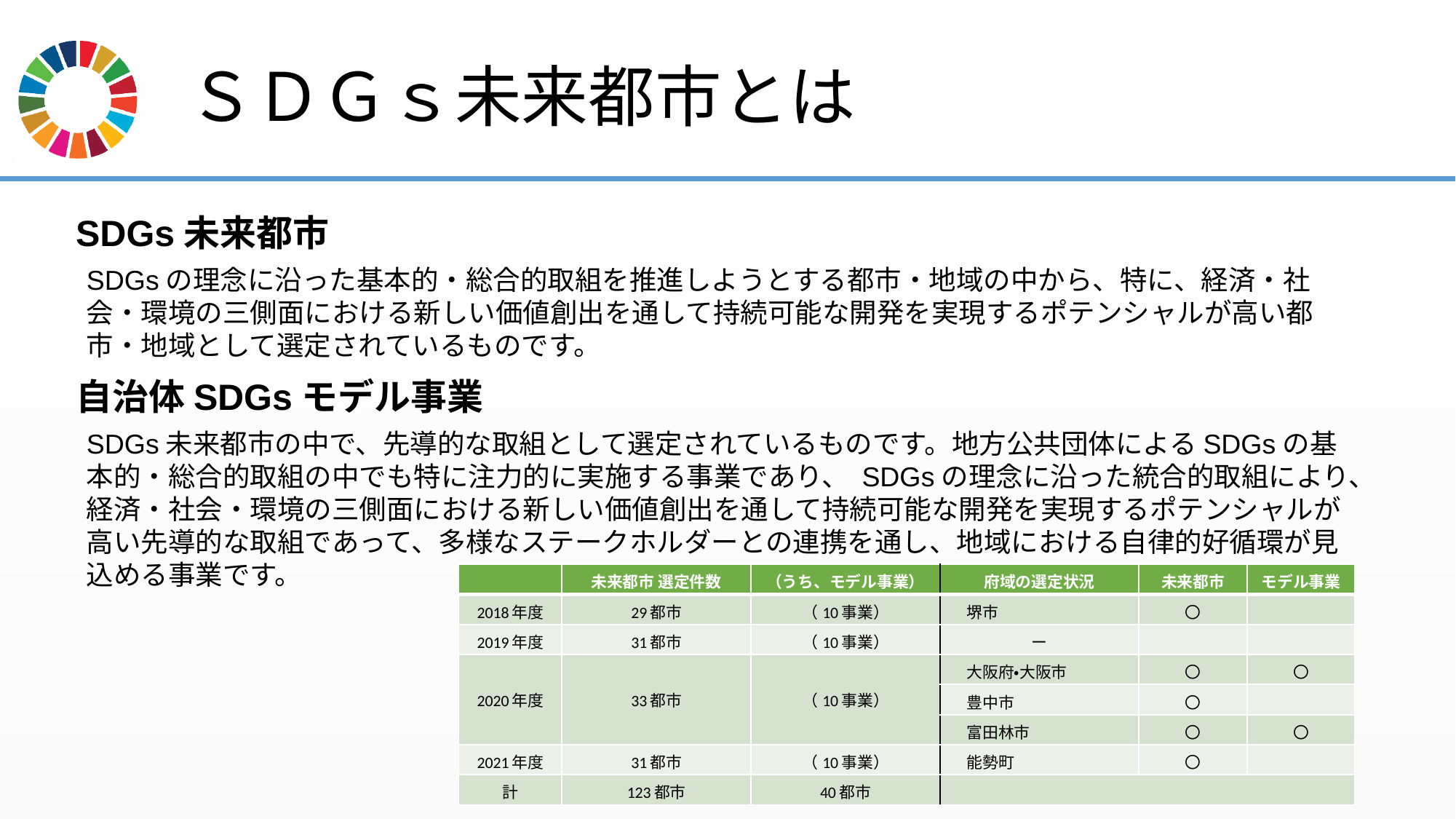

# ＳＤＧｓ未来都市とは
SDGs未来都市
SDGsの理念に沿った基本的・総合的取組を推進しようとする都市・地域の中から、特に、経済・社会・環境の三側面における新しい価値創出を通して持続可能な開発を実現するポテンシャルが高い都市・地域として選定されているものです。
自治体SDGsモデル事業
SDGs未来都市の中で、先導的な取組として選定されているものです。地方公共団体によるSDGsの基本的・総合的取組の中でも特に注力的に実施する事業であり、 SDGsの理念に沿った統合的取組により、経済・社会・環境の三側面における新しい価値創出を通して持続可能な開発を実現するポテンシャルが高い先導的な取組であって、多様なステークホルダーとの連携を通し、地域における自律的好循環が見込める事業です。
|  | 未来都市 選定件数 | （うち、モデル事業） | 府域の選定状況 | 未来都市 | モデル事業 |
| --- | --- | --- | --- | --- | --- |
| 2018年度 | 29都市 | （10事業） | 堺市 | 〇 |  |
| 2019年度 | 31都市 | （10事業） | ー |  |  |
| 2020年度 | 33都市 | （10事業） | 大阪府・大阪市 | 〇 | 〇 |
|  |  |  | 豊中市 | 〇 |  |
|  |  |  | 富田林市 | 〇 | 〇 |
| 2021年度 | 31都市 | （10事業） | 能勢町 | 〇 |  |
| 計 | 123都市 | 40都市 |  |  |  |